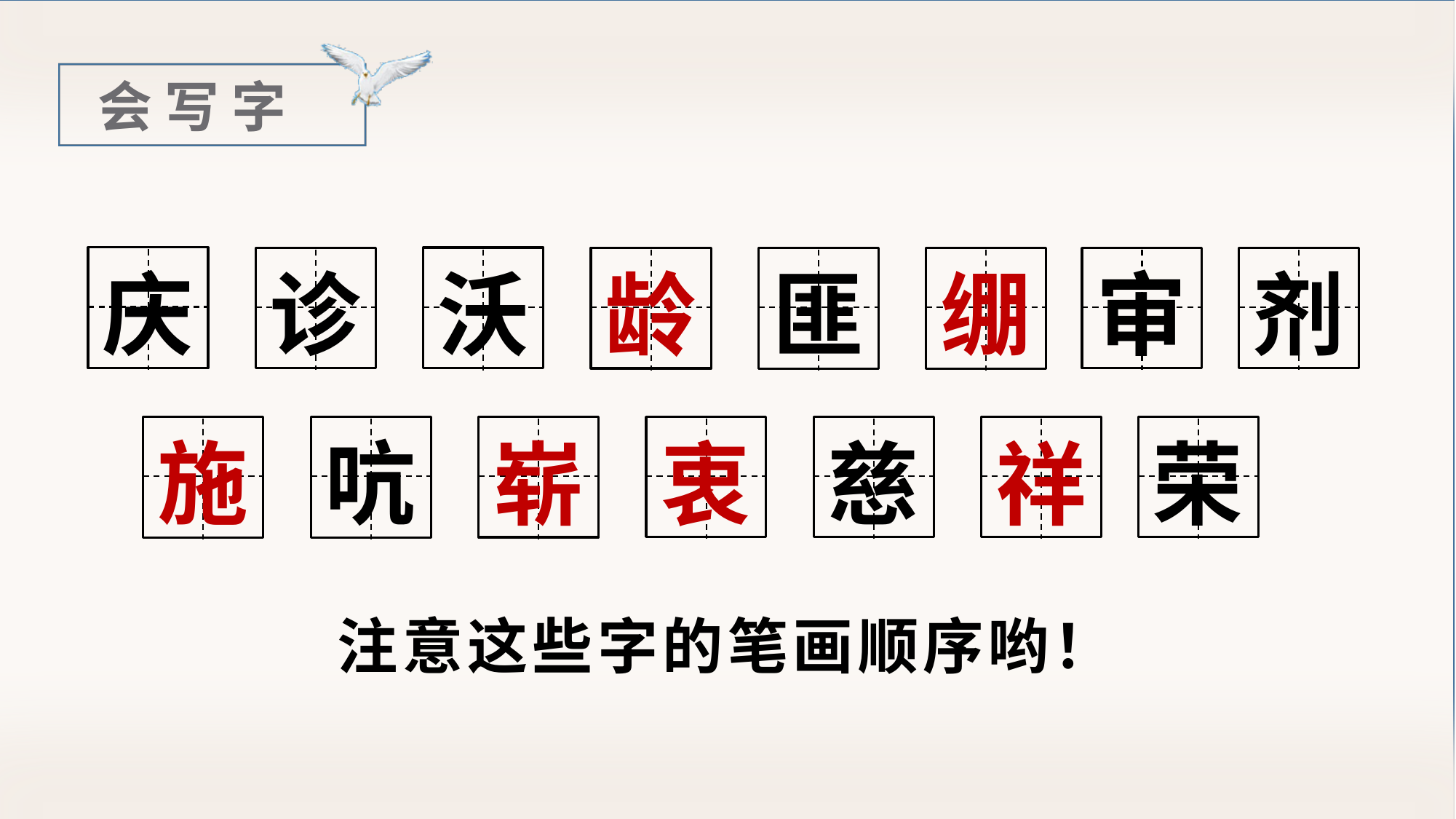

会 写 字

庆

诊

沃

龄

匪

绷

审

剂

施

吭

崭

衷

慈

祥

荣
注意这些字的笔画顺序哟！